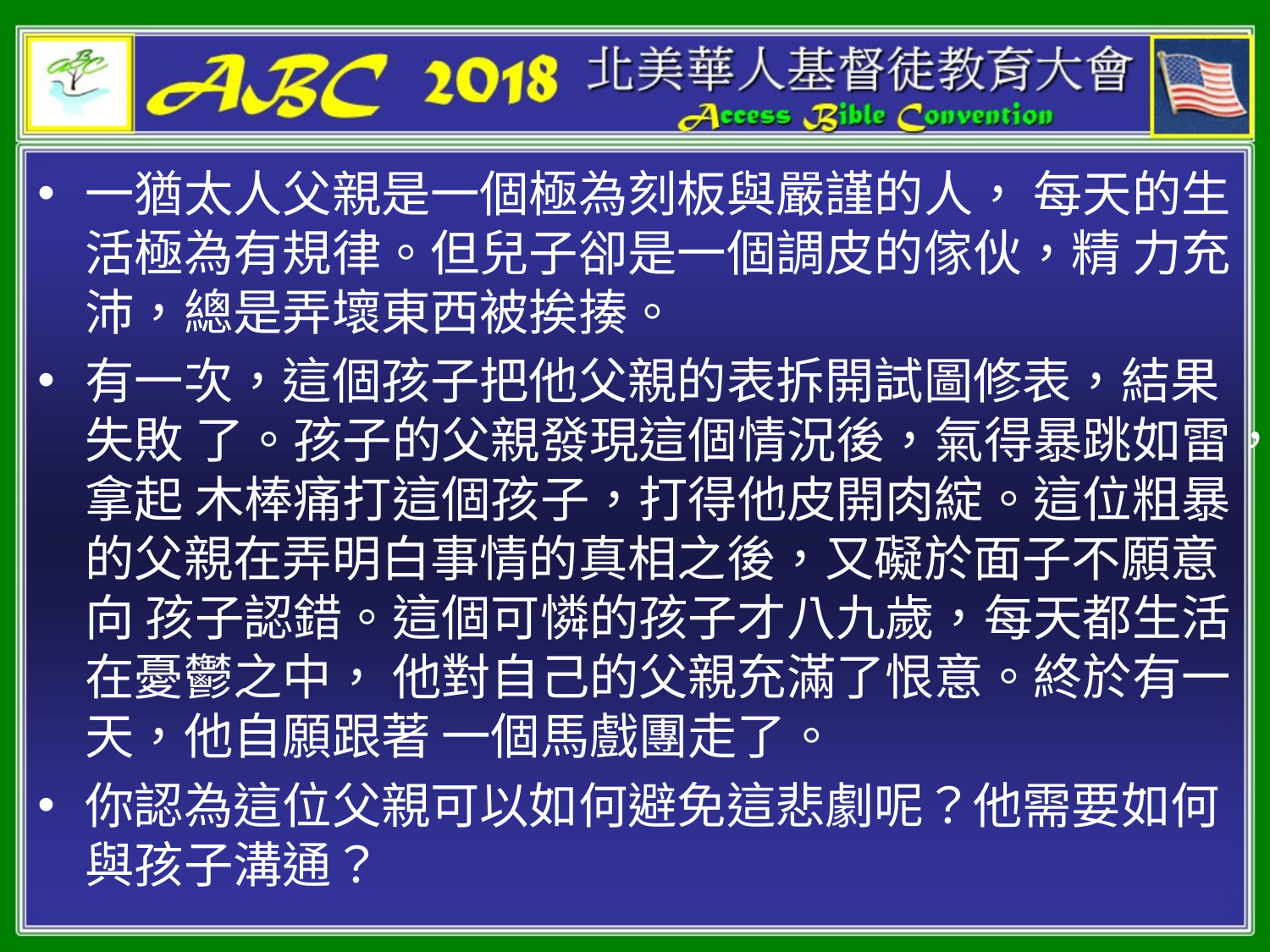

#
一猶太人父親是一個極為刻板與嚴謹的人， 每天的生活極為有規律。但兒子卻是一個調皮的傢伙，精 力充沛，總是弄壞東西被挨揍。
有一次，這個孩子把他父親的表拆開試圖修表，結果失敗 了。孩子的父親發現這個情況後，氣得暴跳如雷，拿起 木棒痛打這個孩子，打得他皮開肉綻。這位粗暴 的父親在弄明白事情的真相之後，又礙於面子不願意向 孩子認錯。這個可憐的孩子才八九歲，每天都生活在憂鬱之中， 他對自己的父親充滿了恨意。終於有一天，他自願跟著 一個馬戲團走了。
你認為這位父親可以如何避免這悲劇呢？他需要如何與孩子溝通？